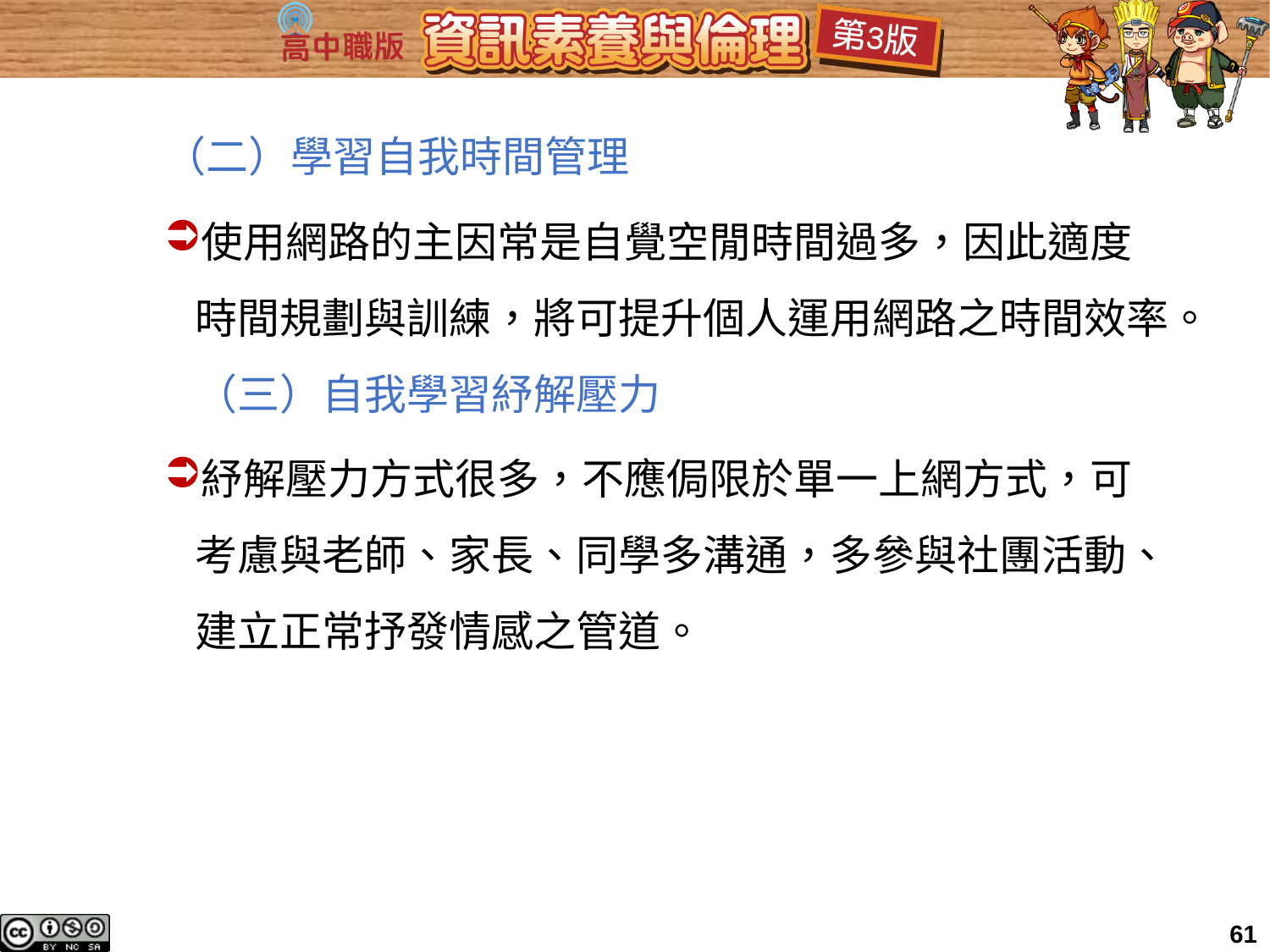

（二）學習自我時間管理
使用網路的主因常是自覺空閒時間過多，因此適度時間規劃與訓練，將可提升個人運用網路之時間效率。（三）自我學習紓解壓力
紓解壓力方式很多，不應侷限於單一上網方式，可考慮與老師、家長、同學多溝通，多參與社團活動、建立正常抒發情感之管道。
61